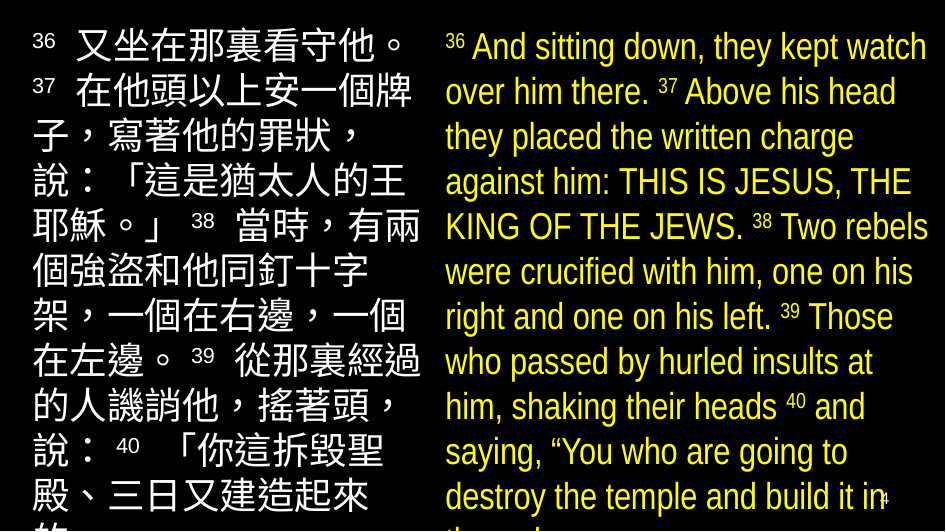

36 又坐在那裏看守他。37 在他頭以上安一個牌子，寫著他的罪狀，說：「這是猶太人的王耶穌。」38 當時，有兩個強盜和他同釘十字架，一個在右邊，一個在左邊。39 從那裏經過的人譏誚他，搖著頭，說：40 「你這拆毀聖殿、三日又建造起來的，
36 And sitting down, they kept watch over him there. 37 Above his head they placed the written charge against him: this is jesus, the king of the jews. 38 Two rebels were crucified with him, one on his right and one on his left. 39 Those who passed by hurled insults at him, shaking their heads 40 and saying, “You who are going to destroy the temple and build it in three days,
4